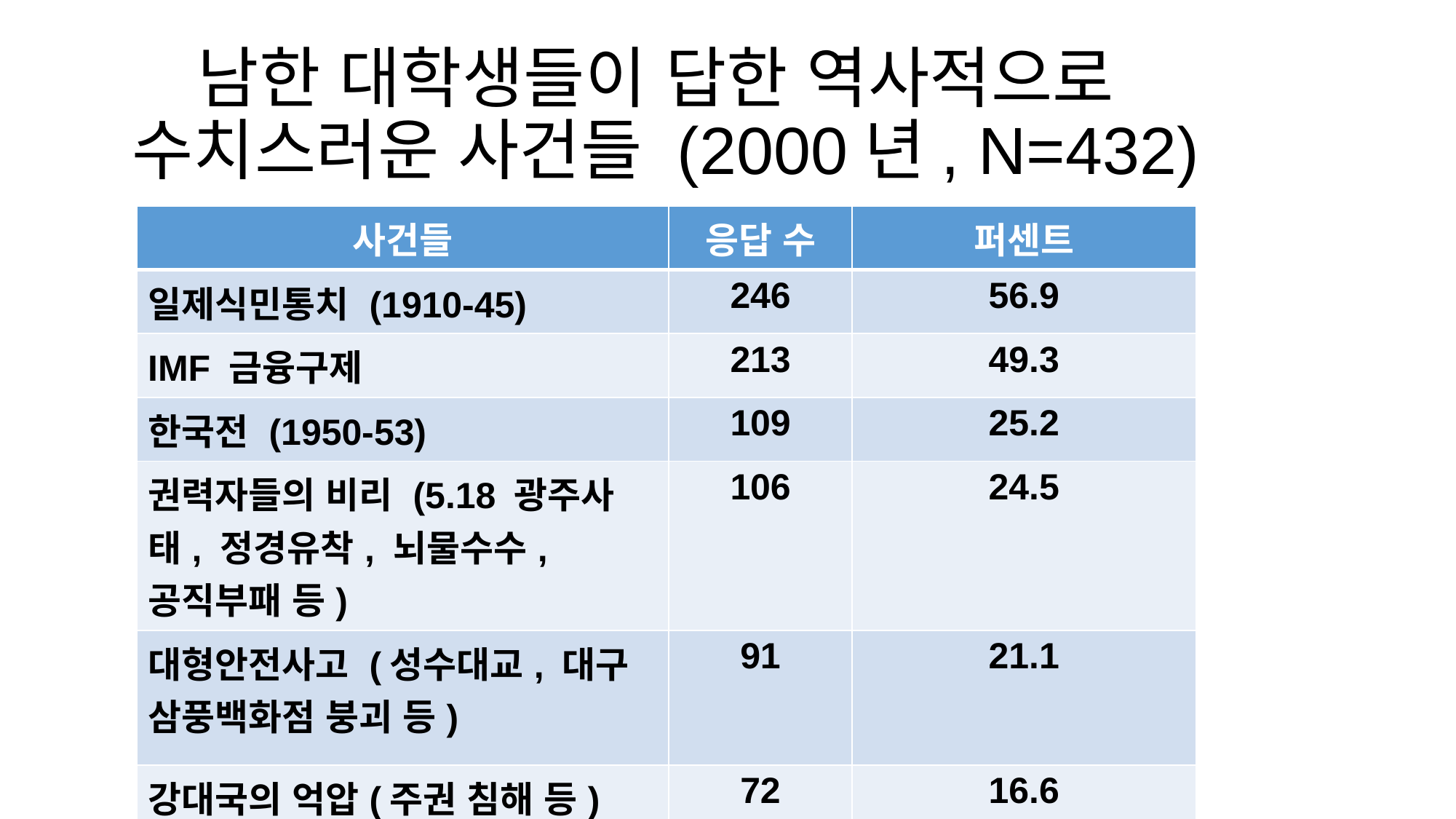

# 남한 대학생들이 답한 역사적으로 수치스러운 사건들 (2000년, N=432)
| 사건들 | 응답 수 | 퍼센트 |
| --- | --- | --- |
| 일제식민통치 (1910-45) | 246 | 56.9 |
| IMF 금융구제 | 213 | 49.3 |
| 한국전 (1950-53) | 109 | 25.2 |
| 권력자들의 비리 (5.18 광주사태, 정경유착, 뇌물수수, 공직부패 등) | 106 | 24.5 |
| 대형안전사고 (성수대교, 대구 삼풍백화점 붕괴 등) | 91 | 21.1 |
| 강대국의 억압(주권 침해 등) | 72 | 16.6 |